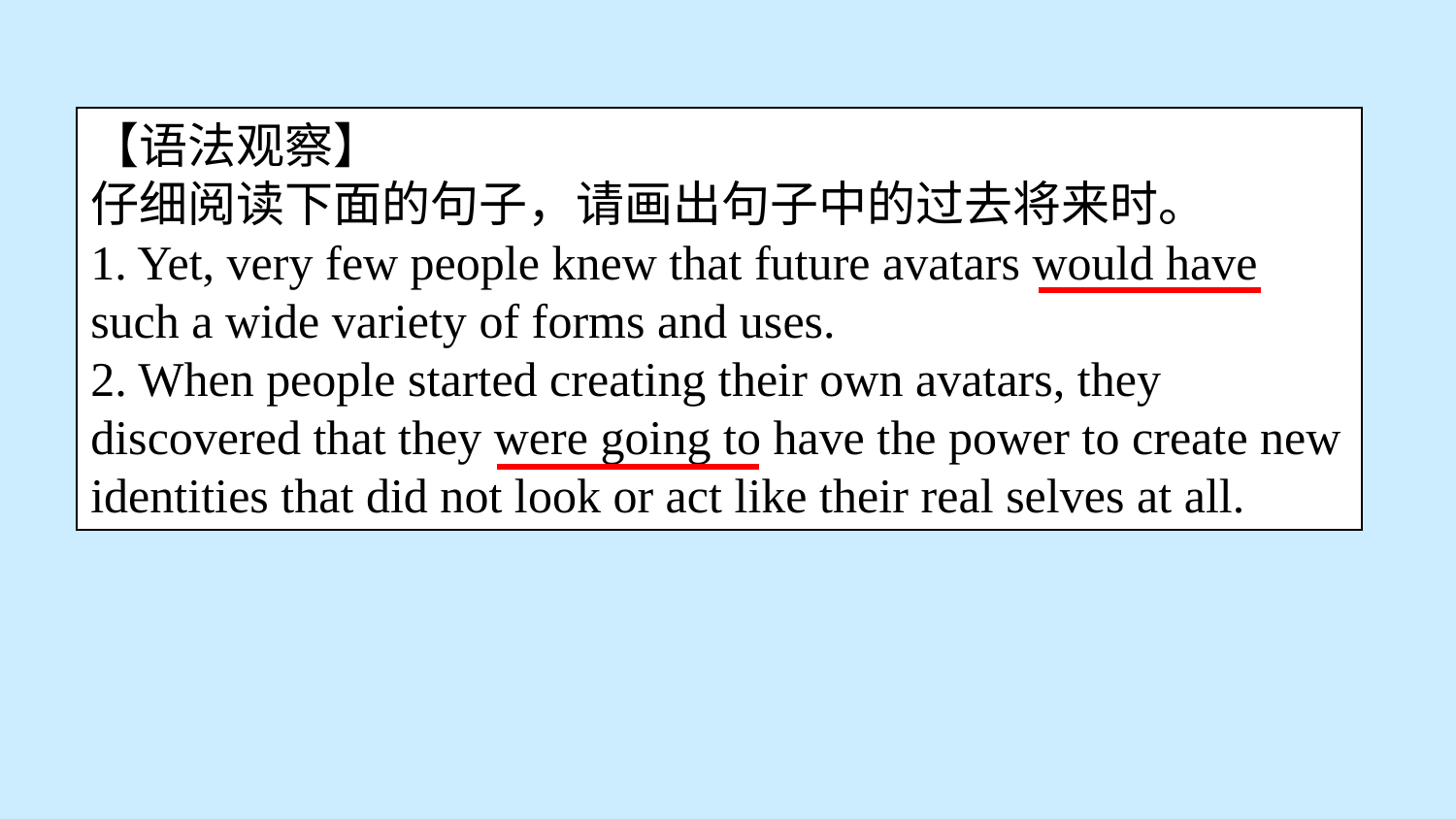

【语法观察】
仔细阅读下面的句子，请画出句子中的过去将来时。
1. Yet, very few people knew that future avatars would have such a wide variety of forms and uses.
2. When people started creating their own avatars, they discovered that they were going to have the power to create new identities that did not look or act like their real selves at all.